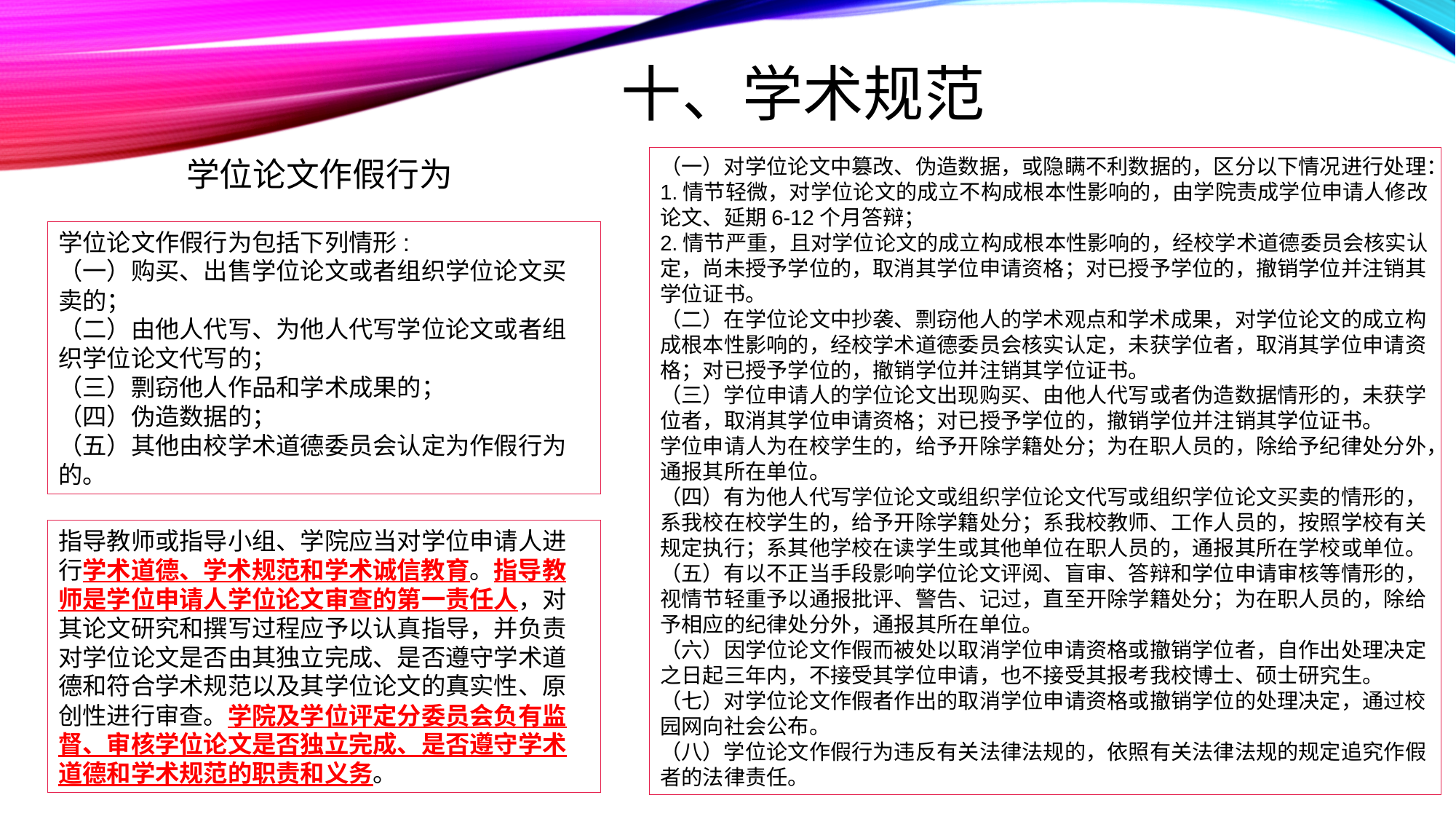

# 十、学术规范
学位论文作假行为
（一）对学位论文中篡改、伪造数据，或隐瞒不利数据的，区分以下情况进行处理：
1.情节轻微，对学位论文的成立不构成根本性影响的，由学院责成学位申请人修改论文、延期6-12个月答辩；
2.情节严重，且对学位论文的成立构成根本性影响的，经校学术道德委员会核实认定，尚未授予学位的，取消其学位申请资格；对已授予学位的，撤销学位并注销其学位证书。
（二）在学位论文中抄袭、剽窃他人的学术观点和学术成果，对学位论文的成立构成根本性影响的，经校学术道德委员会核实认定，未获学位者，取消其学位申请资格；对已授予学位的，撤销学位并注销其学位证书。
（三）学位申请人的学位论文出现购买、由他人代写或者伪造数据情形的，未获学位者，取消其学位申请资格；对已授予学位的，撤销学位并注销其学位证书。
学位申请人为在校学生的，给予开除学籍处分；为在职人员的，除给予纪律处分外，通报其所在单位。
（四）有为他人代写学位论文或组织学位论文代写或组织学位论文买卖的情形的，系我校在校学生的，给予开除学籍处分；系我校教师、工作人员的，按照学校有关规定执行；系其他学校在读学生或其他单位在职人员的，通报其所在学校或单位。
（五）有以不正当手段影响学位论文评阅、盲审、答辩和学位申请审核等情形的，视情节轻重予以通报批评、警告、记过，直至开除学籍处分；为在职人员的，除给予相应的纪律处分外，通报其所在单位。
（六）因学位论文作假而被处以取消学位申请资格或撤销学位者，自作出处理决定之日起三年内，不接受其学位申请，也不接受其报考我校博士、硕士研究生。
（七）对学位论文作假者作出的取消学位申请资格或撤销学位的处理决定，通过校园网向社会公布。
（八）学位论文作假行为违反有关法律法规的，依照有关法律法规的规定追究作假者的法律责任。
学位论文作假行为包括下列情形:
（一）购买、出售学位论文或者组织学位论文买卖的；
（二）由他人代写、为他人代写学位论文或者组织学位论文代写的；
（三）剽窃他人作品和学术成果的；
（四）伪造数据的；
（五）其他由校学术道德委员会认定为作假行为的。
指导教师或指导小组、学院应当对学位申请人进行学术道德、学术规范和学术诚信教育。指导教师是学位申请人学位论文审查的第一责任人，对其论文研究和撰写过程应予以认真指导，并负责对学位论文是否由其独立完成、是否遵守学术道德和符合学术规范以及其学位论文的真实性、原创性进行审查。学院及学位评定分委员会负有监督、审核学位论文是否独立完成、是否遵守学术道德和学术规范的职责和义务。